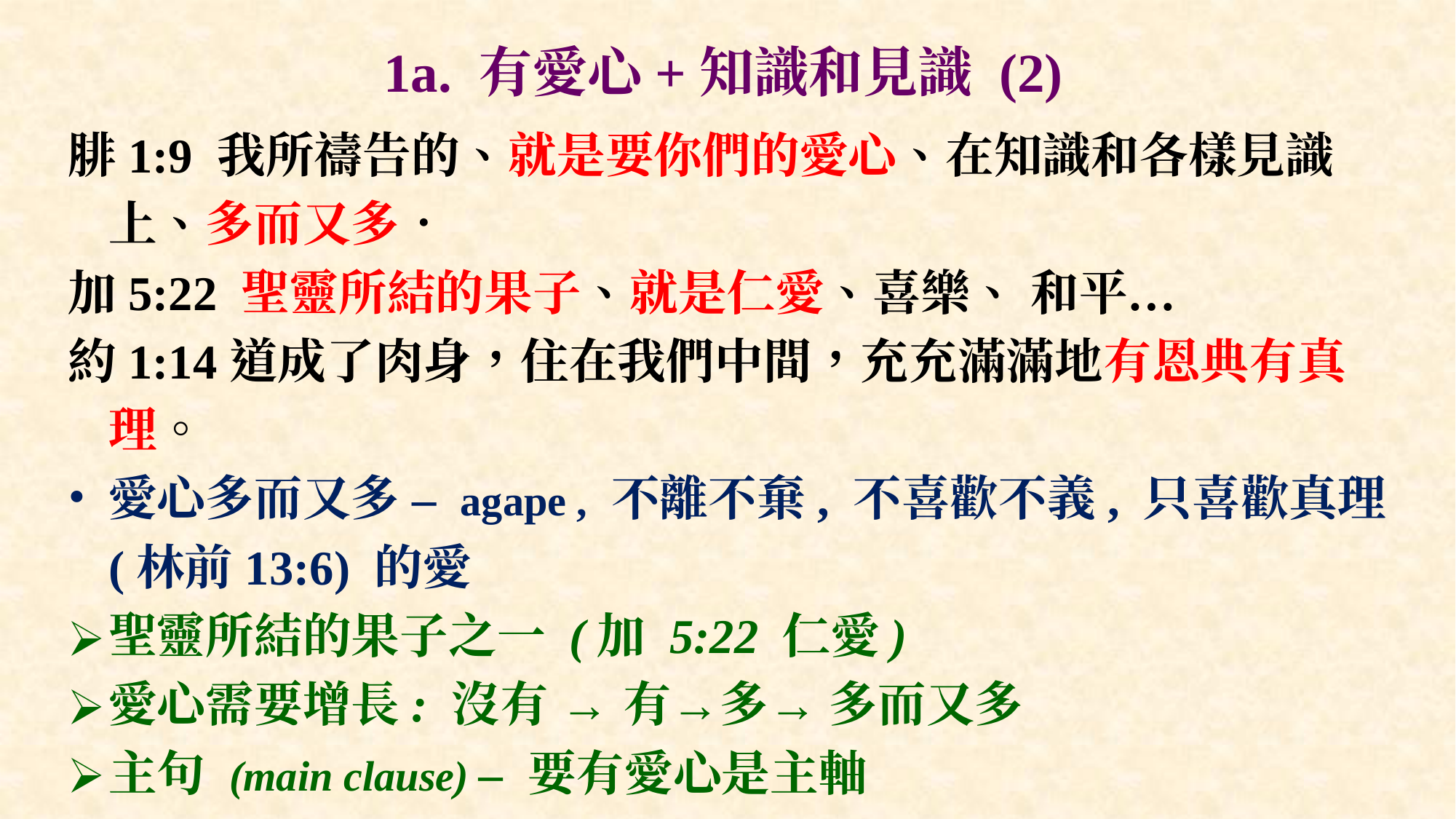

# 1a. 有愛心+知識和見識 (2)
腓1:9 我所禱告的、就是要你們的愛心、在知識和各樣見識上、多而又多．
加5:22 聖靈所結的果子、就是仁愛、喜樂、 和平…
約1:14道成了肉身，住在我們中間，充充滿滿地有恩典有真理。
愛心多而又多 – agape , 不離不棄, 不喜歡不義, 只喜歡真理 (林前13:6) 的愛
聖靈所結的果子之一 (加 5:22 仁愛)
愛心需要增長: 沒有 → 有→多→ 多而又多
主句 (main clause) – 要有愛心是主軸